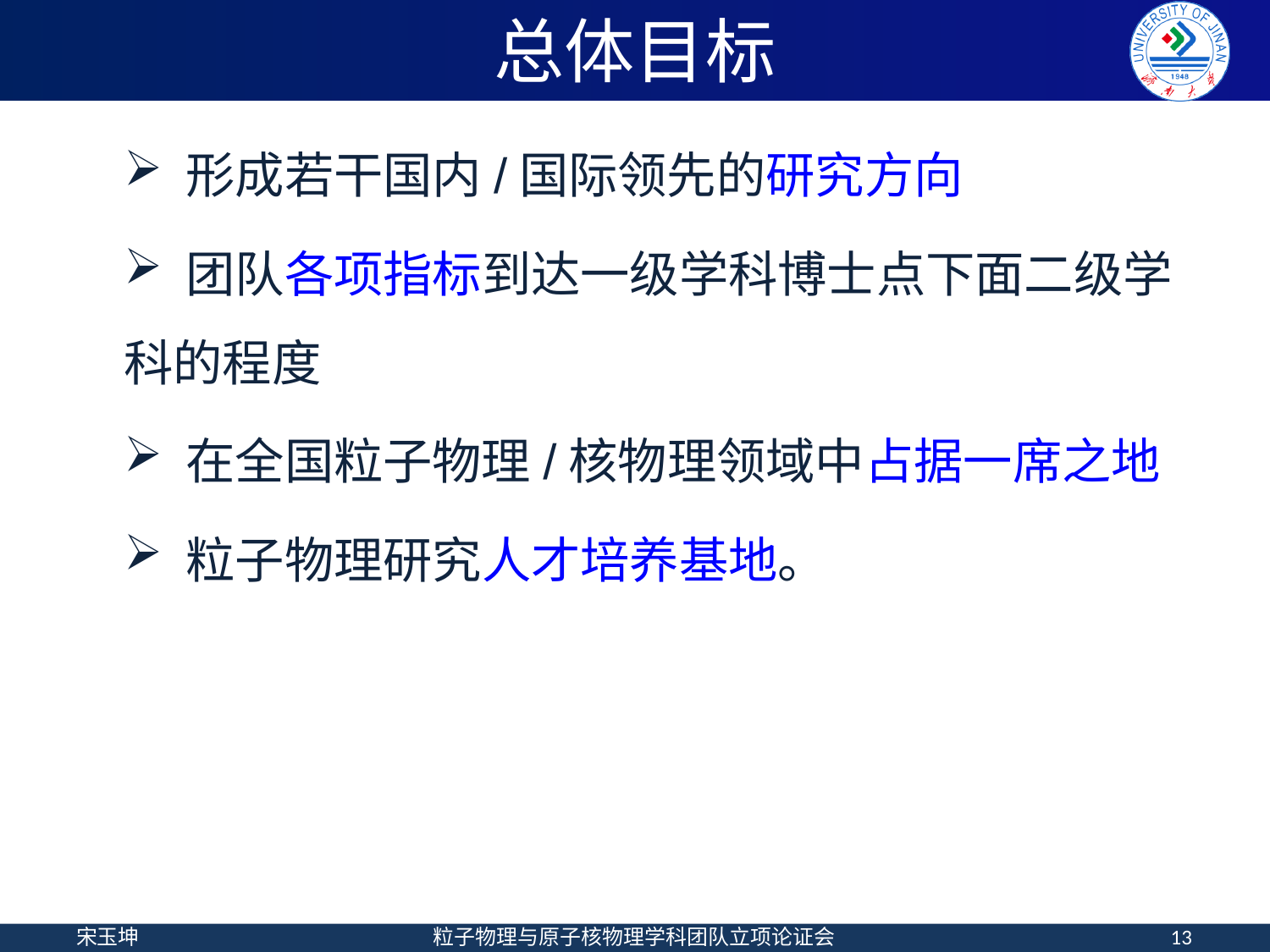

# 总体目标
 形成若干国内/国际领先的研究方向
 团队各项指标到达一级学科博士点下面二级学科的程度
 在全国粒子物理/核物理领域中占据一席之地
 粒子物理研究人才培养基地。

宋玉坤
粒子物理与原子核物理学科团队立项论证会
13